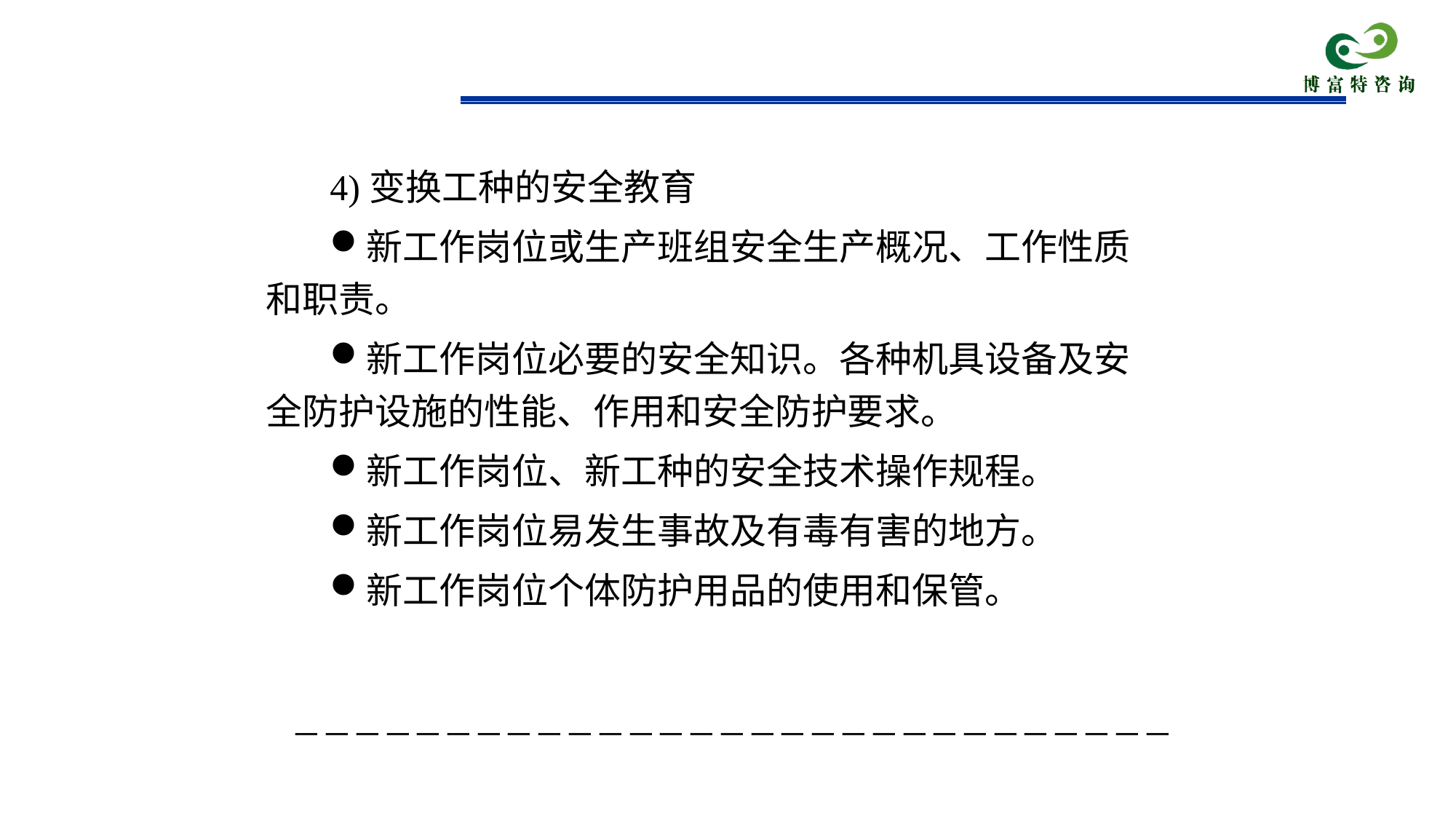

4)变换工种的安全教育
新工作岗位或生产班组安全生产概况、工作性质和职责。
新工作岗位必要的安全知识。各种机具设备及安全防护设施的性能、作用和安全防护要求。
新工作岗位、新工种的安全技术操作规程。
新工作岗位易发生事故及有毒有害的地方。
新工作岗位个体防护用品的使用和保管。
－－－－－－－－－－－－－－－－－－－－－－－－－－－－－